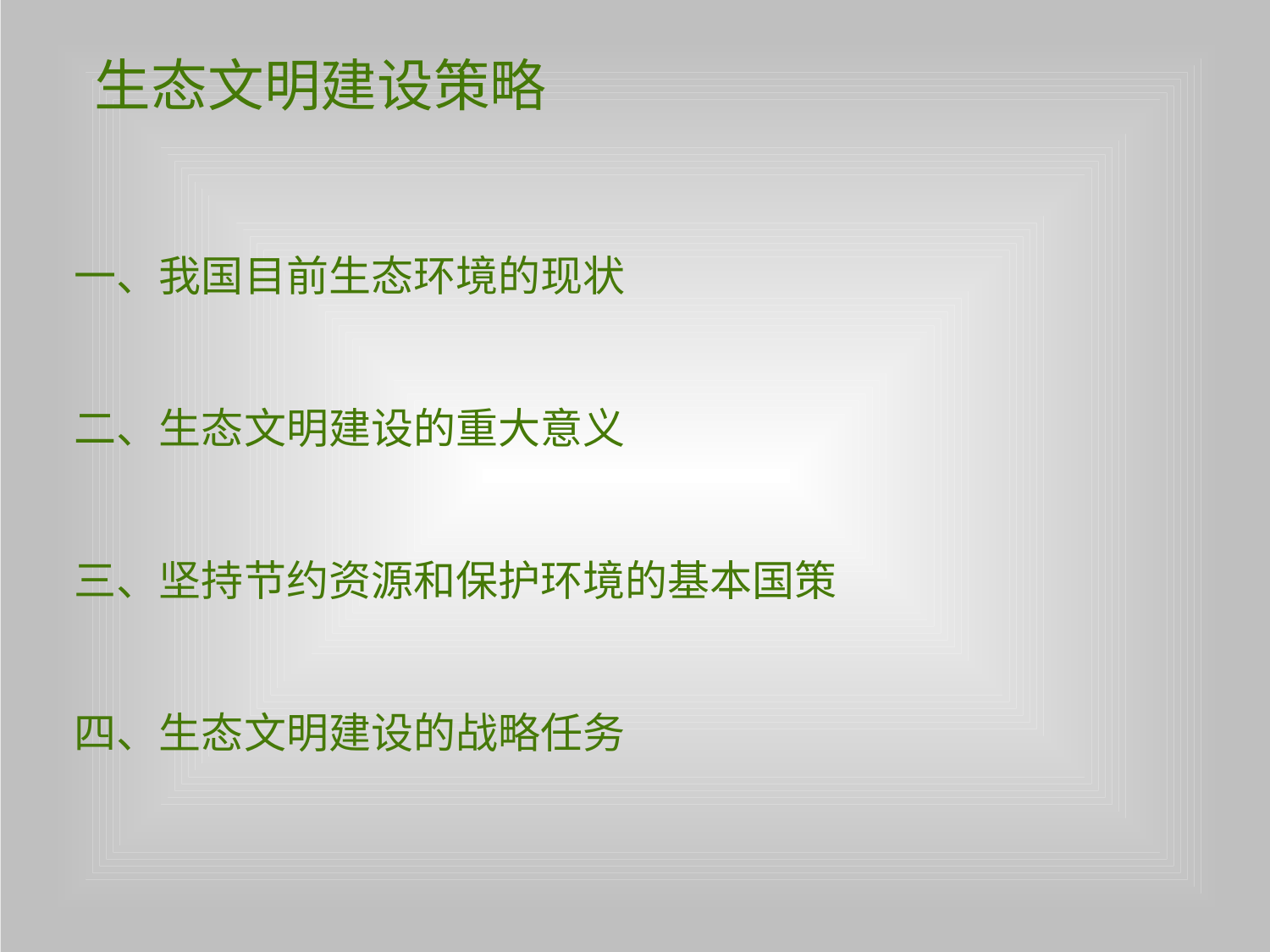

11.4
0
11.4
生态文明建设策略
一、我国目前生态环境的现状

二、生态文明建设的重大意义

三、坚持节约资源和保护环境的基本国策

四、生态文明建设的战略任务